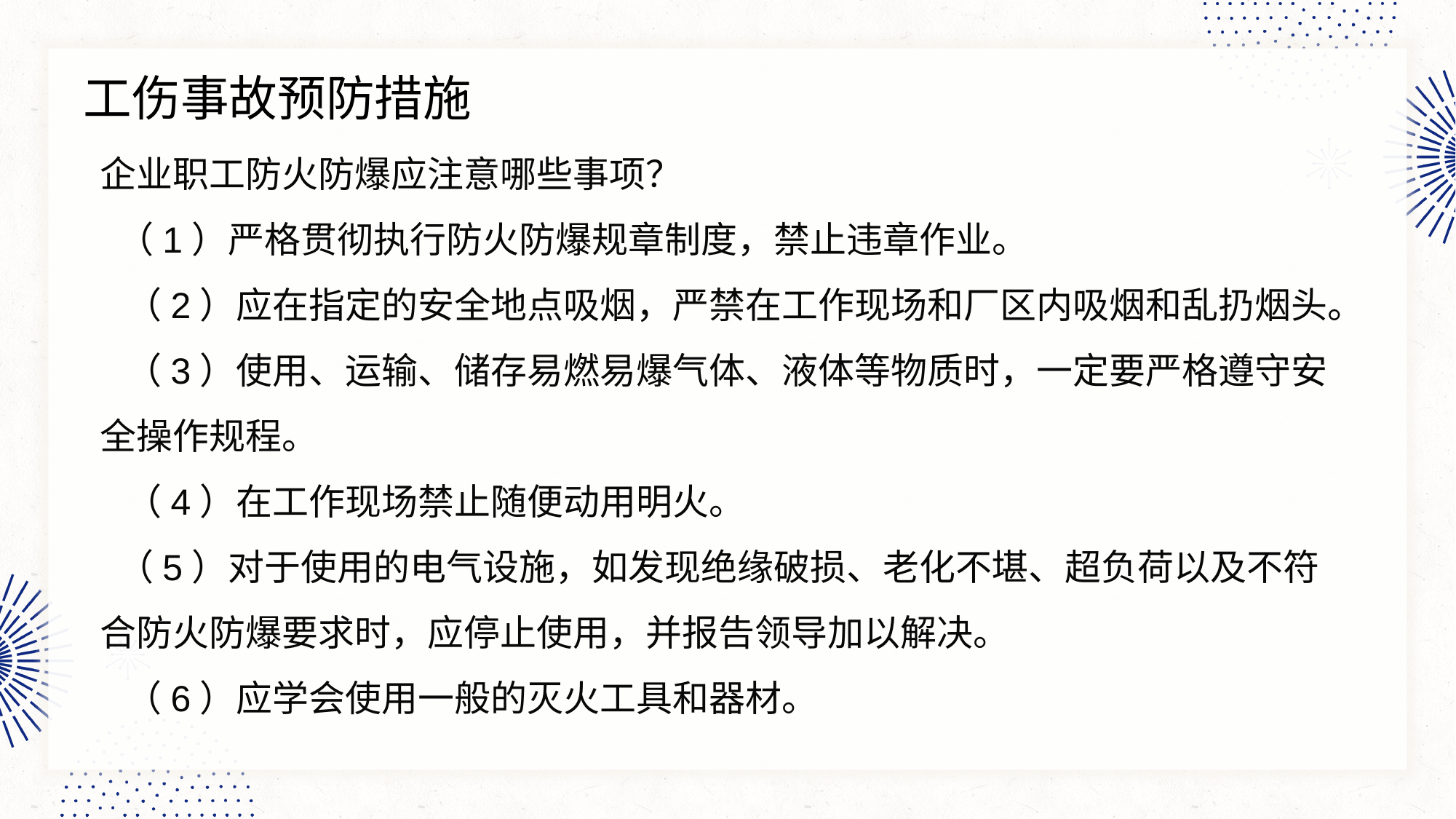

工伤事故预防措施
企业职工防火防爆应注意哪些事项？
 （1）严格贯彻执行防火防爆规章制度，禁止违章作业。
  （2）应在指定的安全地点吸烟，严禁在工作现场和厂区内吸烟和乱扔烟头。
  （3）使用、运输、储存易燃易爆气体、液体等物质时，一定要严格遵守安全操作规程。
  （4）在工作现场禁止随便动用明火。
 （5）对于使用的电气设施，如发现绝缘破损、老化不堪、超负荷以及不符合防火防爆要求时，应停止使用，并报告领导加以解决。
  （6）应学会使用一般的灭火工具和器材。